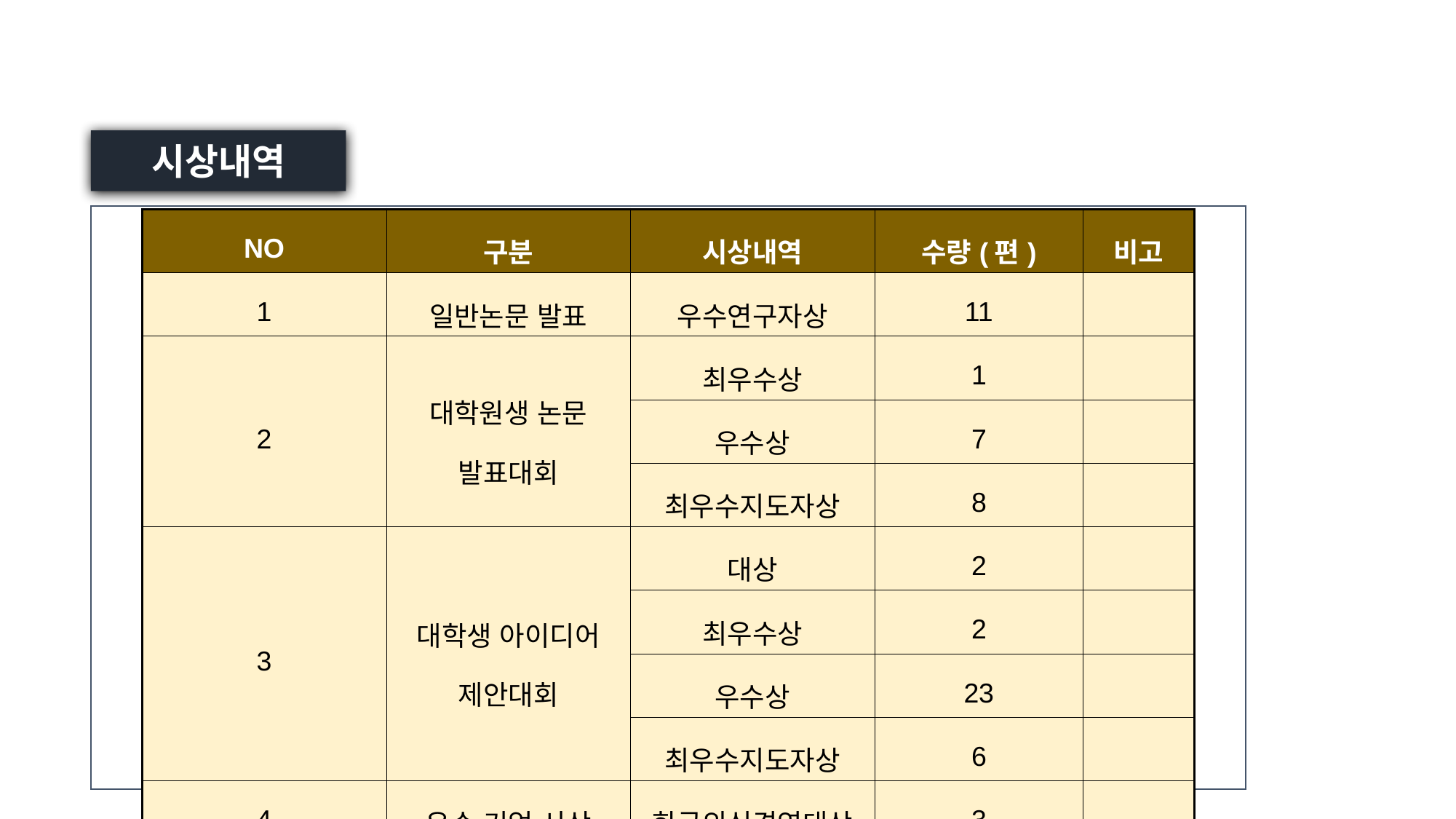

시상내역

| NO | 구분 | 시상내역 | 수량(편) | 비고 |
| --- | --- | --- | --- | --- |
| 1 | 일반논문 발표 | 우수연구자상 | 11 |  |
| 2 | 대학원생 논문 발표대회 | 최우수상 | 1 |  |
|  |  | 우수상 | 7 |  |
|  |  | 최우수지도자상 | 8 |  |
| 3 | 대학생 아이디어 제안대회 | 대상 | 2 |  |
|  |  | 최우수상 | 2 |  |
|  |  | 우수상 | 23 |  |
|  |  | 최우수지도자상 | 6 |  |
| 4 | 우수 기업 시상 | 한국외식경영대상 | 3 |  |
| 합계 |  |  | 63 |  |